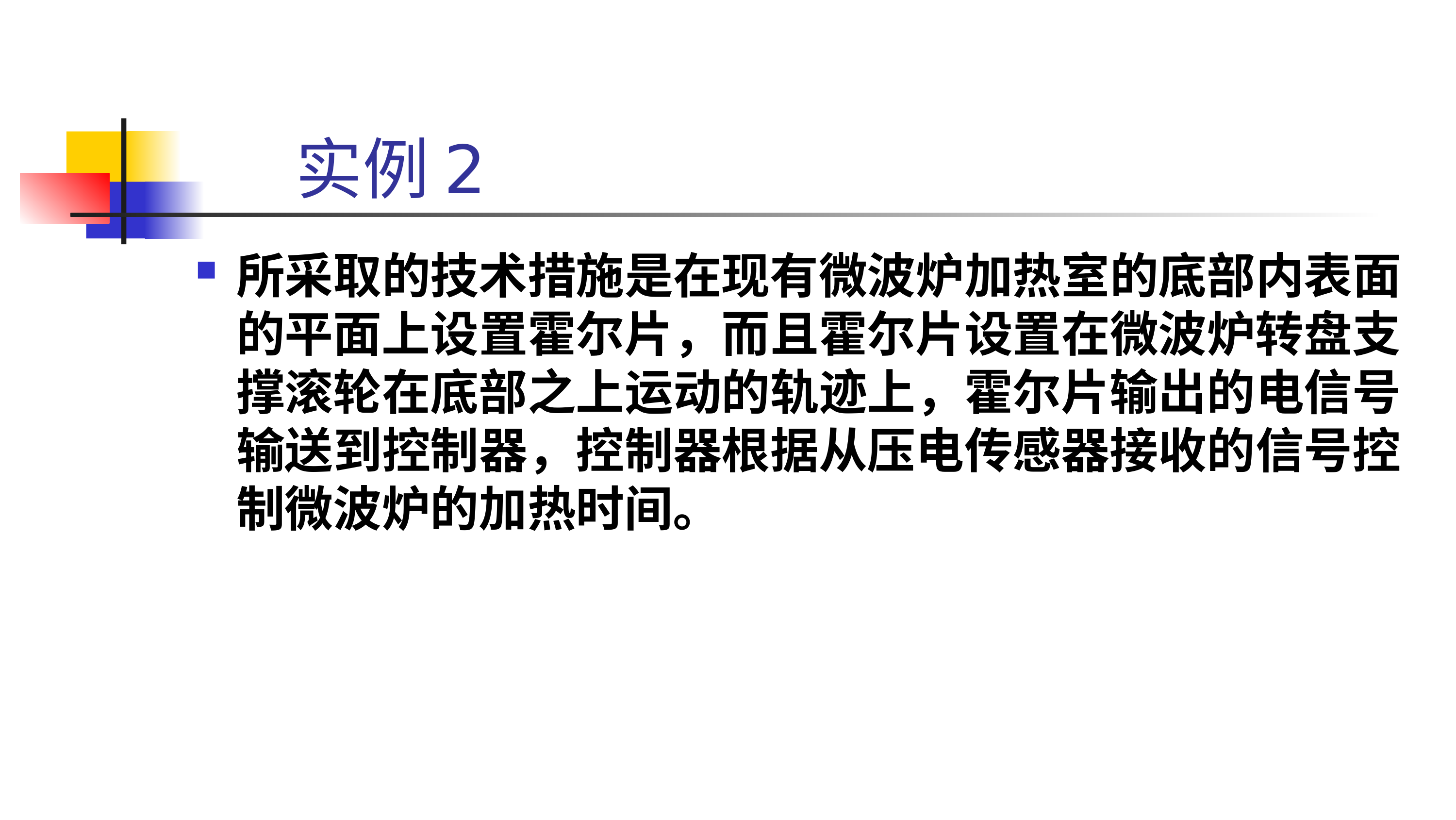

# 实例2
所采取的技术措施是在现有微波炉加热室的底部内表面的平面上设置霍尔片，而且霍尔片设置在微波炉转盘支撑滚轮在底部之上运动的轨迹上，霍尔片输出的电信号输送到控制器，控制器根据从压电传感器接收的信号控制微波炉的加热时间。